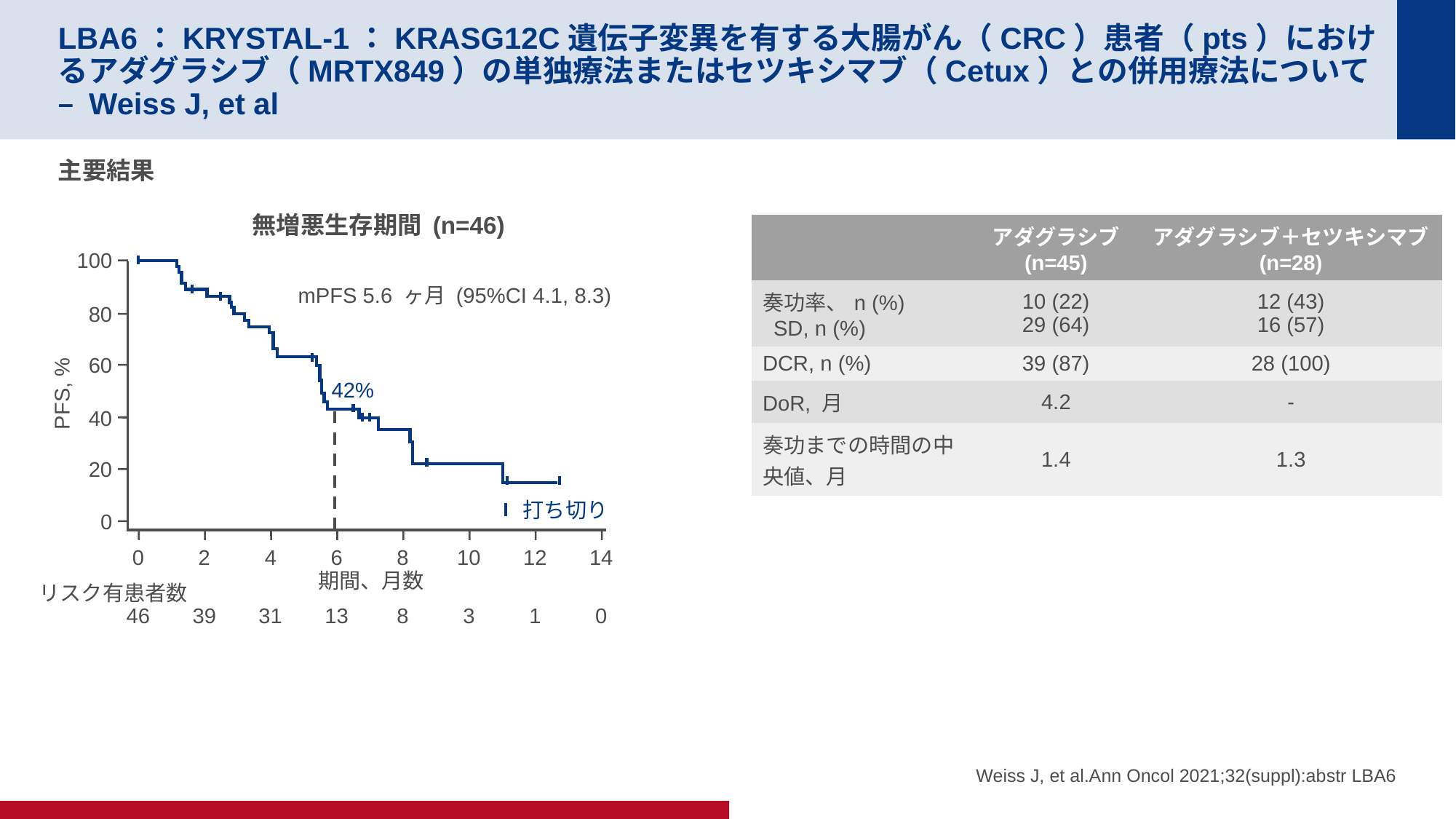

# LBA6：KRYSTAL-1：KRASG12C遺伝子変異を有する大腸がん（CRC）患者（pts）におけるアダグラシブ（MRTX849）の単独療法またはセツキシマブ（Cetux）との併用療法について – Weiss J, et al
主要結果
無増悪生存期間 (n=46)
|  | アダグラシブ (n=45) | アダグラシブ＋セツキシマブ (n=28) |
| --- | --- | --- |
| 奏功率、n (%) SD, n (%) | 10 (22) 29 (64) | 12 (43) 16 (57) |
| DCR, n (%) | 39 (87) | 28 (100) |
| DoR, 月 | 4.2 | - |
| 奏功までの時間の中央値、月 | 1.4 | 1.3 |
100

80

60

PFS, %
40

20

0

mPFS 5.6 ヶ月 (95%CI 4.1, 8.3)
42%
打ち切り

0
2
4
6
8
10
12
14
期間、月数
リスク有患者数
46
39
31
13
8
3
1
0
Weiss J, et al.Ann Oncol 2021;32(suppl):abstr LBA6